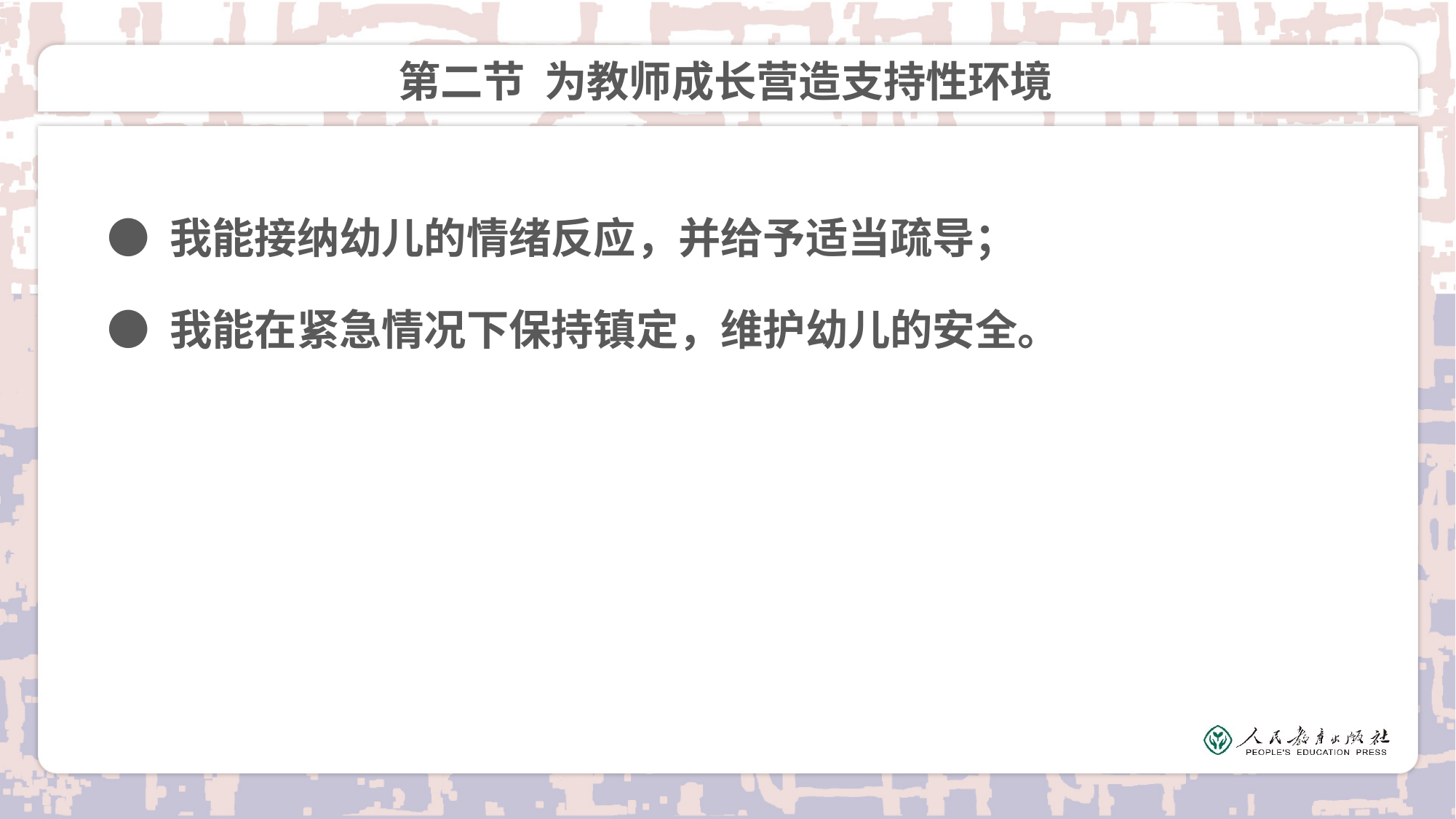

# 第二节  为教师成长营造支持性环境
● 我能接纳幼儿的情绪反应，并给予适当疏导；
● 我能在紧急情况下保持镇定，维护幼儿的安全。